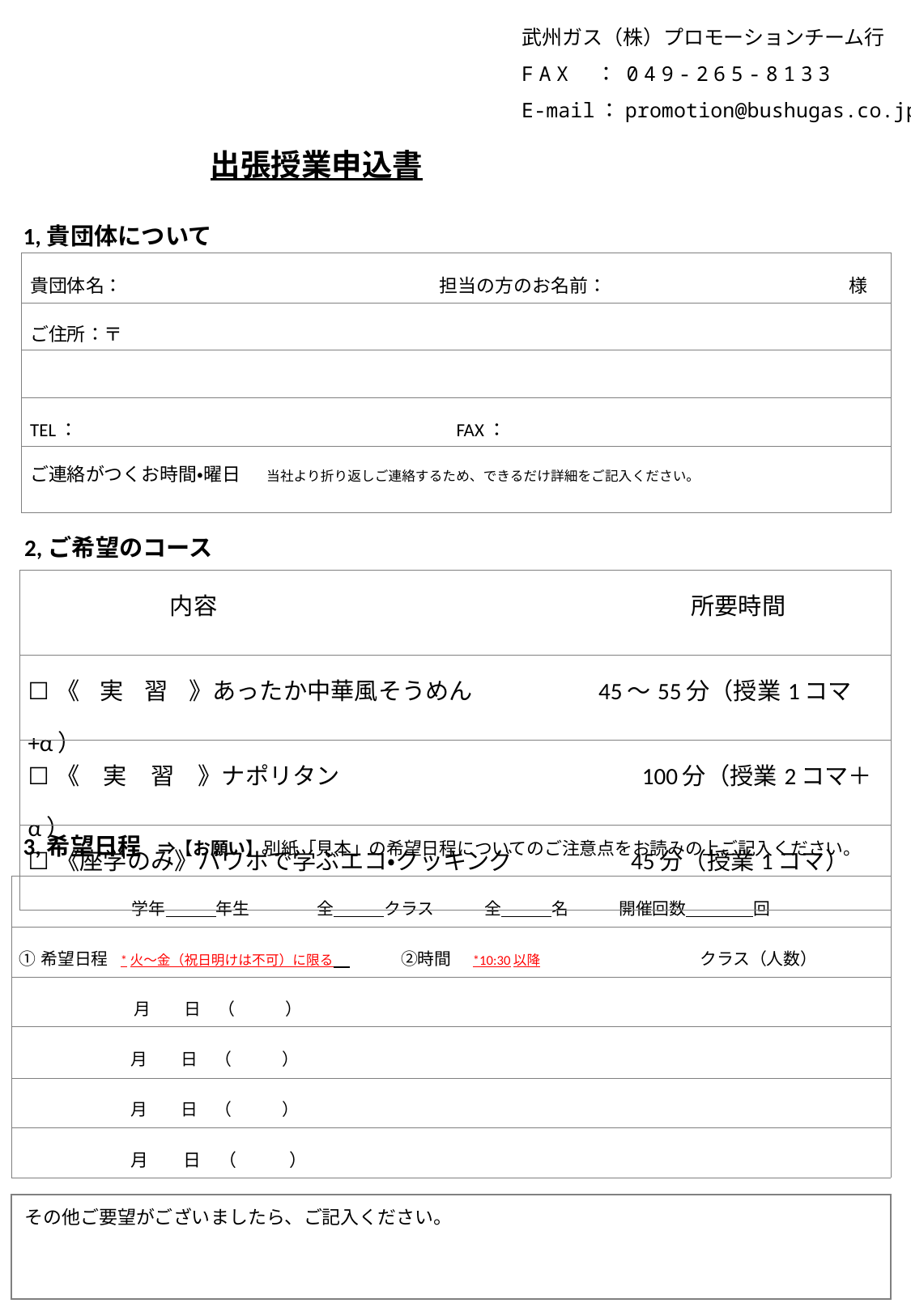

武州ガス（株）プロモーションチーム行
FAX ：049-265-8133
E-mail：promotion@bushugas.co.jp
出張授業申込書
1,貴団体について
| 貴団体名：　　　　　　　　　　　　　　　　　担当の方のお名前：　　　　　　　　　　　　　様 |
| --- |
| ご住所：〒 |
|  |
| TEL：　　　　　　　　　　　　　　　　　　　　FAX： |
| ご連絡がつくお時間・曜日　　当社より折り返しご連絡するため、できるだけ詳細をご記入ください。 |
2,ご希望のコース
| 内容　　　　　　　　　　　　　　　　　　　　所要時間 |
| --- |
| ☐《実習》あったか中華風そうめん　　　　　45～55分（授業1コマ+α） |
| ☐《　実　習　》ナポリタン　　　　　　　　 　 　　　100分（授業2コマ＋α） |
| ☐《座学のみ》パワポで学ぶエコ・クッキング　 　　　 45分（授業1コマ） |
3,希望日程   ⇒【お願い】別紙「見本」の希望日程についてのご注意点をお読みの上ご記入ください。

| 学年　　　年生　　　　全　　　クラス　　　全　　　名　　　開催回数　　　　回 |
| --- |
| ①希望日程 \*火～金（祝日明けは不可）に限る　　　　②時間　\*10:30以降 　クラス（人数） |
| 月　　日　（　　　） |
| 月　　日　（　　　） |
| 月　　日　（　　　） |
| 月　　日　（　　　） |

その他ご要望がございましたら、ご記入ください。